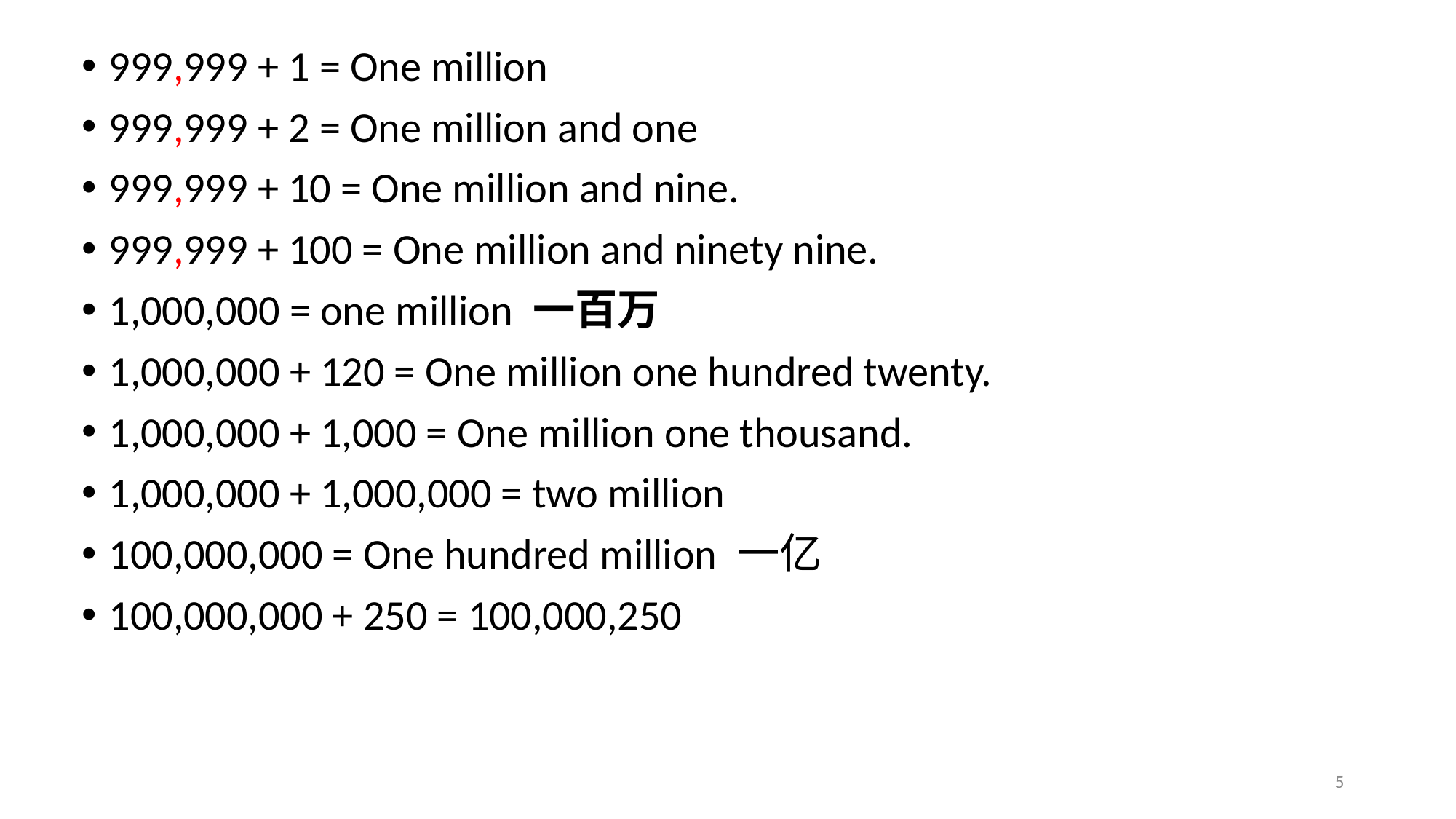

999,999 + 1 = One million
999,999 + 2 = One million and one
999,999 + 10 = One million and nine.
999,999 + 100 = One million and ninety nine.
1,000,000 = one million 一百万
1,000,000 + 120 = One million one hundred twenty.
1,000,000 + 1,000 = One million one thousand.
1,000,000 + 1,000,000 = two million
100,000,000 = One hundred million 一亿
100,000,000 + 250 = 100,000,250

5